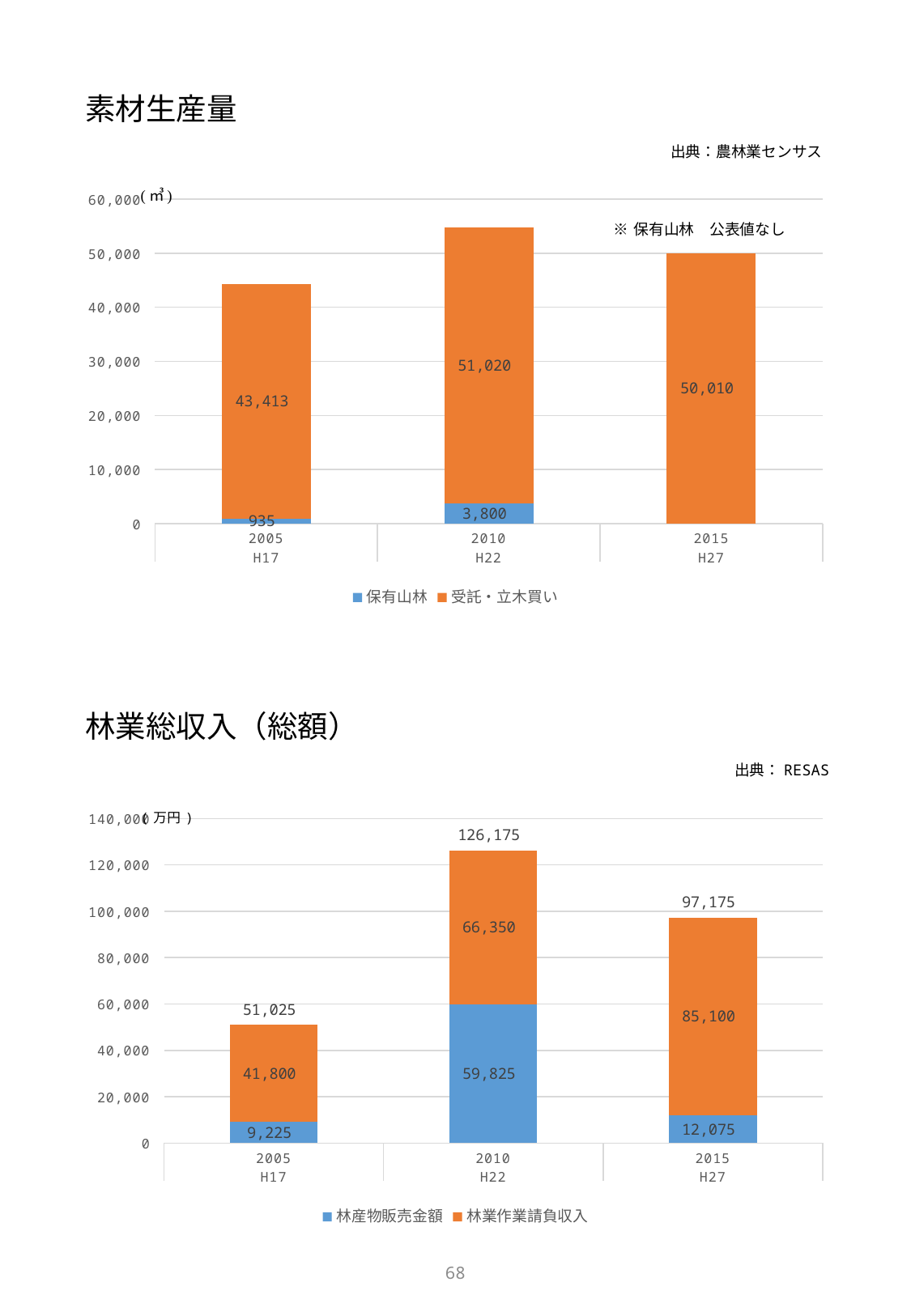

# 素材生産量
出典：農林業センサス

### Chart

| Category | 保有山林 | 受託・立木買い |
|---|---|---|
| 2005 | 935.0 | 43413.0 |
| 2010 | 3800.0 | 51020.0 |
| 2015 | 0.0 | 50010.0 |
林業総収入（総額）
出典：RESAS

### Chart

| Category | 林産物販売金額 | 林業作業請負収入 | 計 |
|---|---|---|---|
| 2005 | 9225.0 | 41800.0 | 51025.0 |
| 2010 | 59825.0 | 66350.0 | 126175.0 |
| 2015 | 12075.0 | 85100.0 | 97175.0 |
68